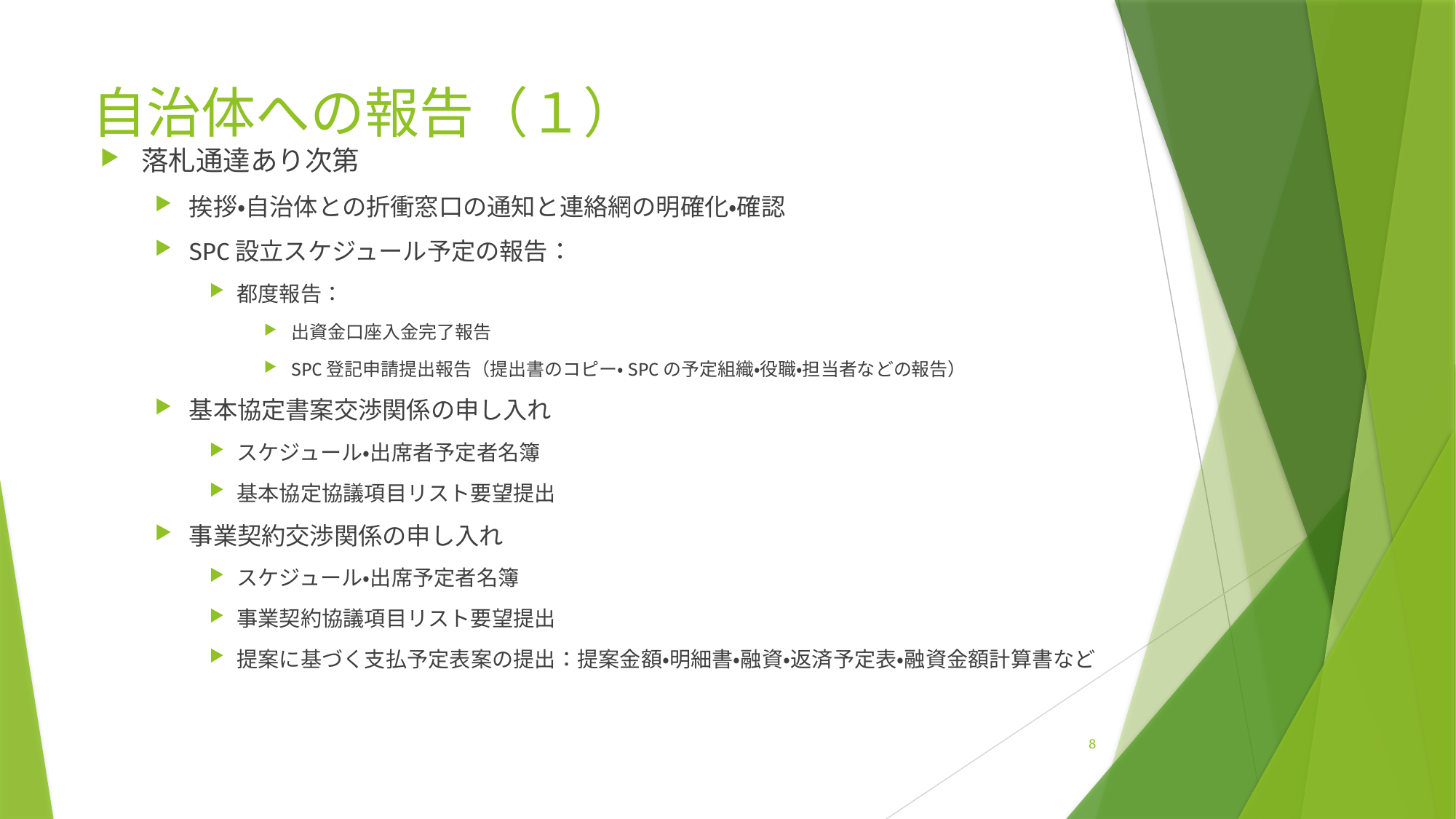

# 自治体への報告（１）
落札通達あり次第
挨拶・自治体との折衝窓口の通知と連絡網の明確化・確認
SPC設立スケジュール予定の報告：
都度報告：
出資金口座入金完了報告
SPC登記申請提出報告（提出書のコピー・SPCの予定組織・役職・担当者などの報告）
基本協定書案交渉関係の申し入れ
スケジュール・出席者予定者名簿
基本協定協議項目リスト要望提出
事業契約交渉関係の申し入れ
スケジュール・出席予定者名簿
事業契約協議項目リスト要望提出
提案に基づく支払予定表案の提出：提案金額・明細書・融資・返済予定表・融資金額計算書など

8